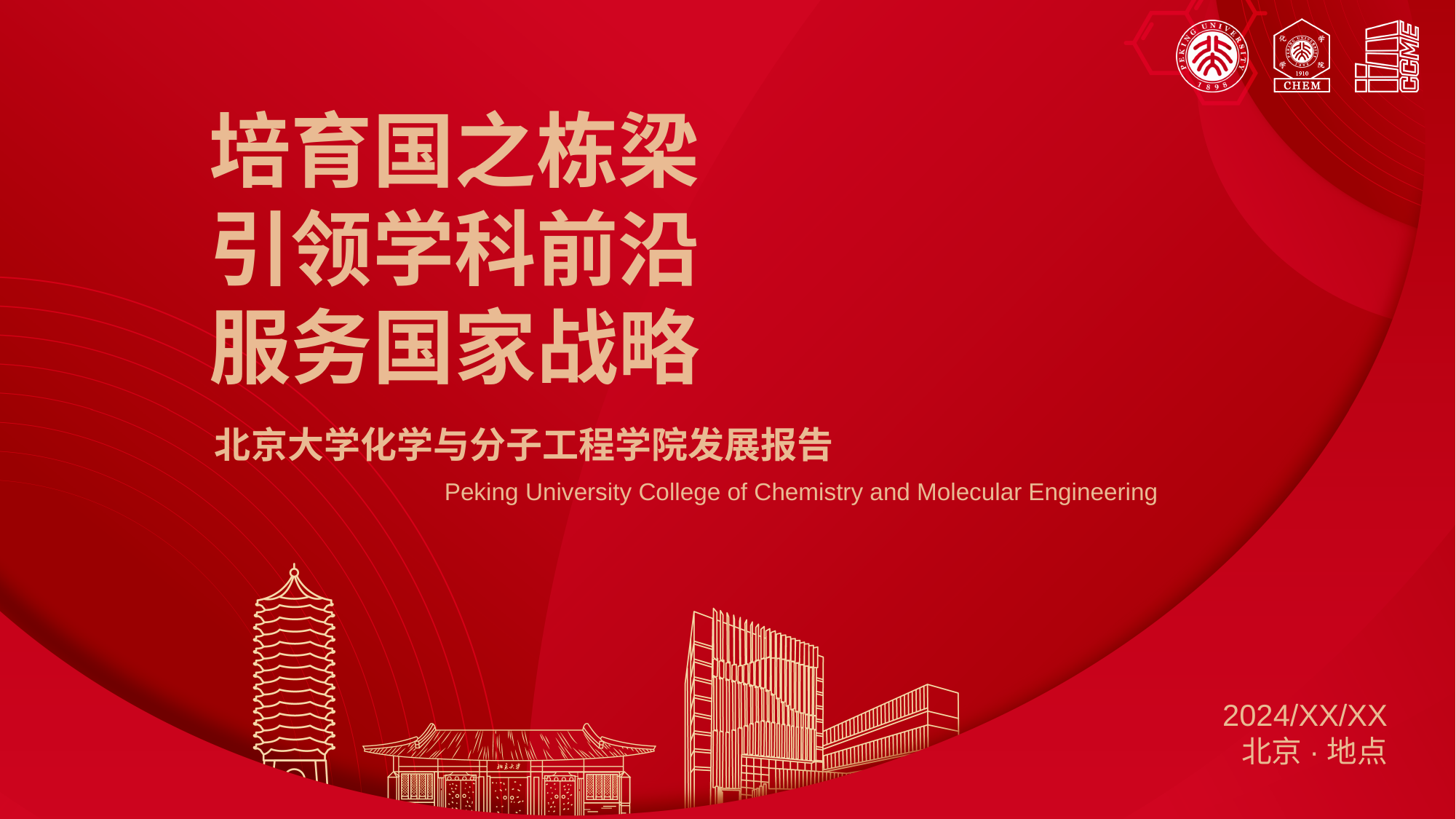

培育国之栋梁
引领学科前沿
服务国家战略
北京大学化学与分子工程学院发展报告
Peking University College of Chemistry and Molecular Engineering
2024/XX/XX
北京·地点